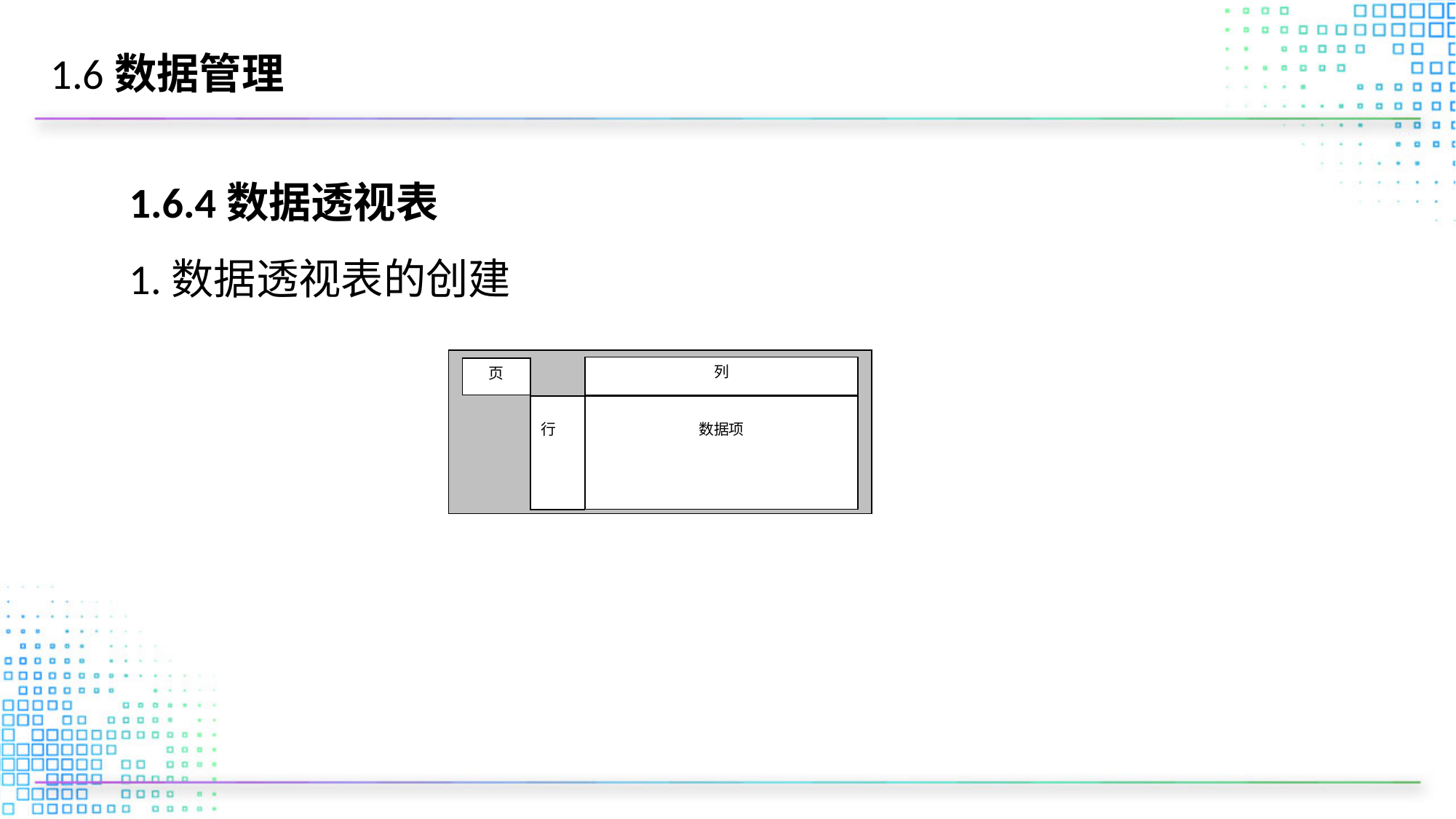

# 1.6数据管理
1.6.4数据透视表
1.数据透视表的创建

列
页

行

数据项